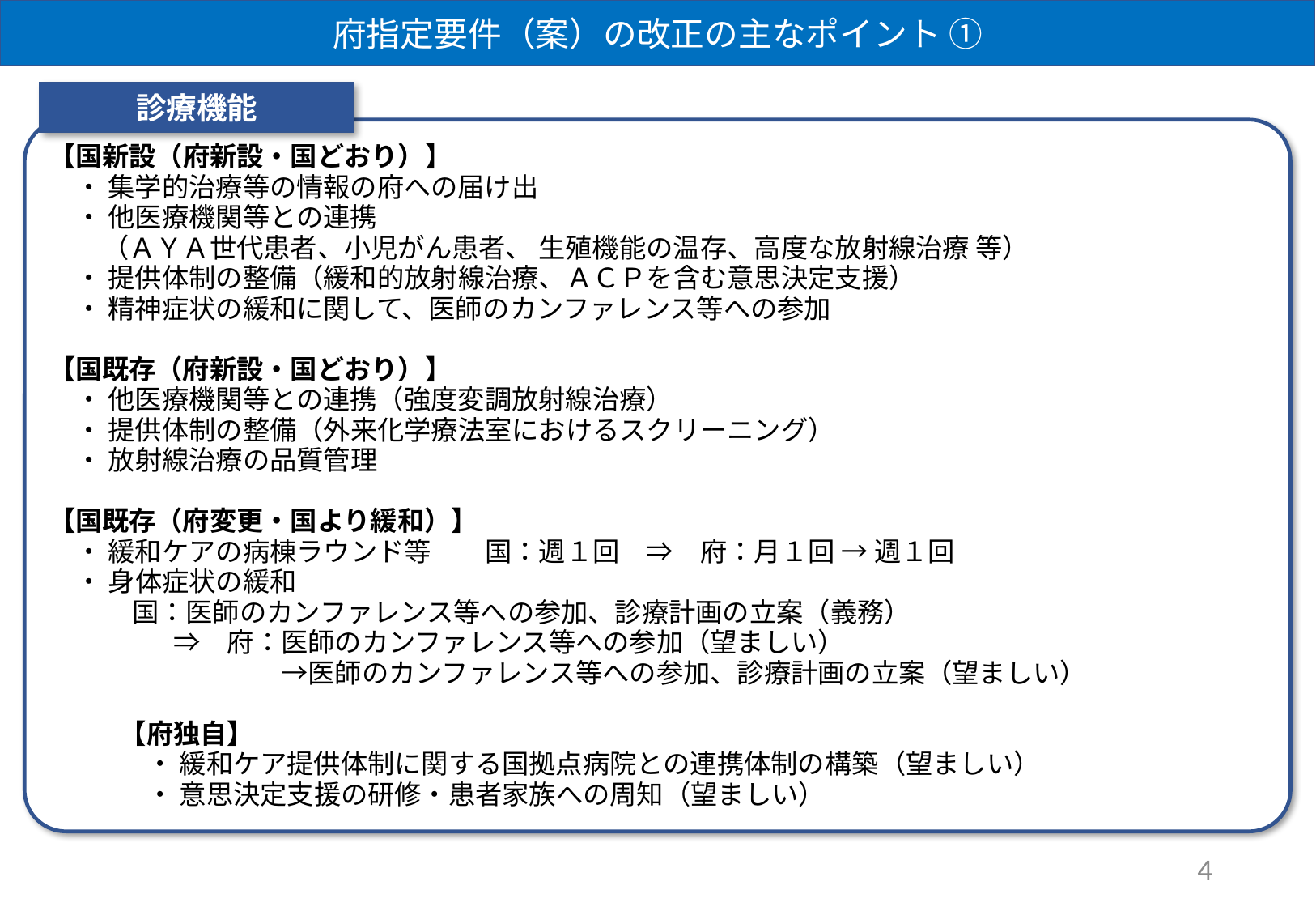

府指定要件（案）の改正の主なポイント ①
診療機能

【国新設（府新設・国どおり）】
　・ 集学的治療等の情報の府への届け出
　・ 他医療機関等との連携
　　（ＡＹＡ世代患者、小児がん患者、 生殖機能の温存、高度な放射線治療 等）
　・ 提供体制の整備（緩和的放射線治療、ＡＣＰを含む意思決定支援）
　・ 精神症状の緩和に関して、医師のカンファレンス等への参加

【国既存（府新設・国どおり）】
　・ 他医療機関等との連携（強度変調放射線治療）
　・ 提供体制の整備（外来化学療法室におけるスクリーニング）
　・ 放射線治療の品質管理

【国既存（府変更・国より緩和）】
　・ 緩和ケアの病棟ラウンド等　　国：週１回　⇒　府：月１回 → 週１回
　・ 身体症状の緩和
 国：医師のカンファレンス等への参加、診療計画の立案（義務）
　　⇒　府：医師のカンファレンス等への参加（望ましい）
　　　　　　→医師のカンファレンス等への参加、診療計画の立案（望ましい）

【府独自】
　・ 緩和ケア提供体制に関する国拠点病院との連携体制の構築（望ましい）
　・ 意思決定支援の研修・患者家族への周知（望ましい）

4